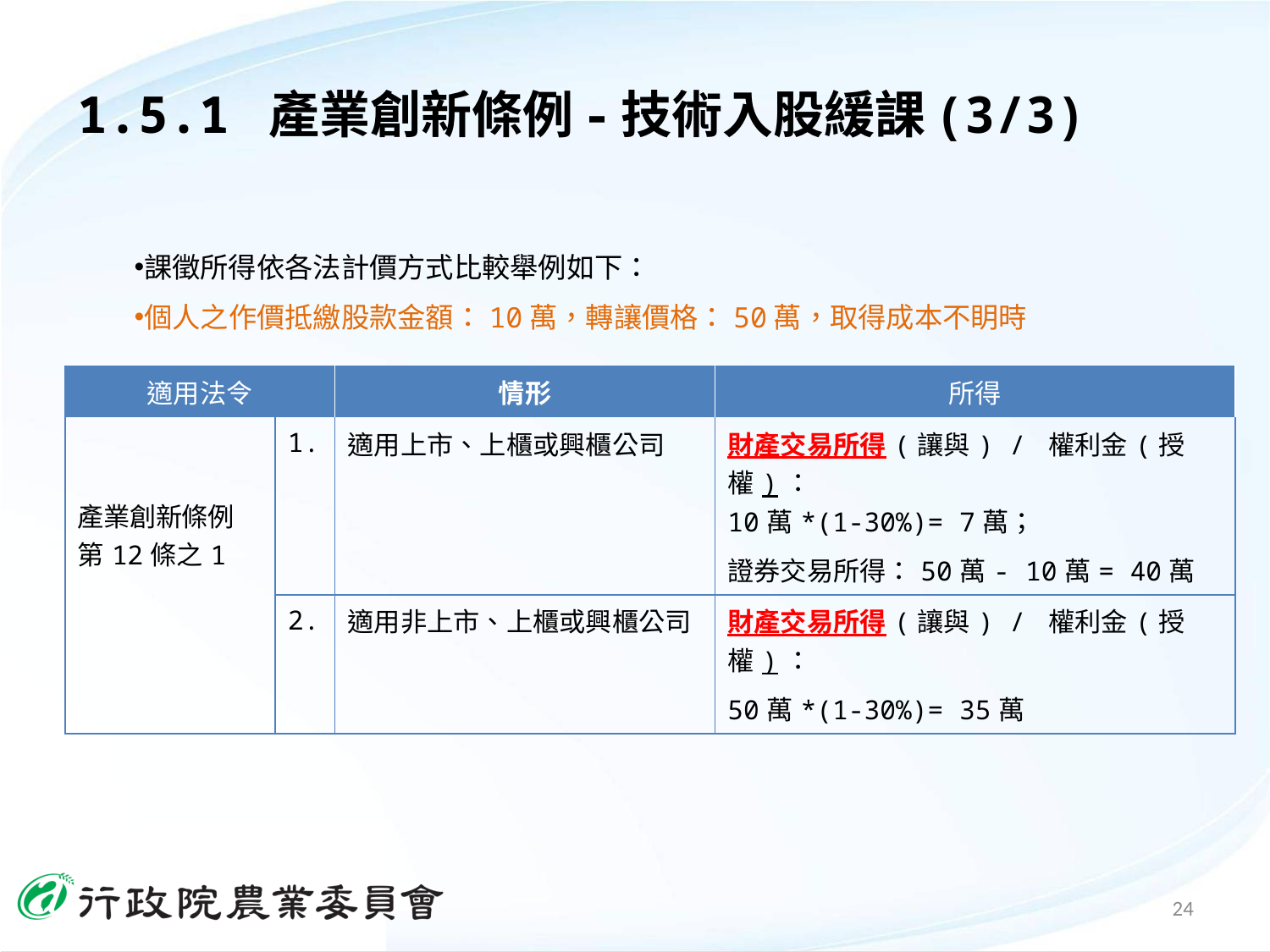

1.5.1 產業創新條例-技術入股緩課(3/3)
課徵所得依各法計價方式比較舉例如下：
個人之作價抵繳股款金額：10萬，轉讓價格：50萬，取得成本不眀時

| 適用法令 |  | 情形 | 所得 |
| --- | --- | --- | --- |
| 產業創新條例 第12條之1 | 1. | 適用上市、上櫃或興櫃公司 | 財產交易所得(讓與) / 權利金(授權)： 10萬\*(1-30%)= 7萬； 證券交易所得：50萬- 10萬= 40萬 |
|  | 2. | 適用非上市、上櫃或興櫃公司 | 財產交易所得(讓與) / 權利金(授權)： 50萬\*(1-30%)= 35萬 |
24